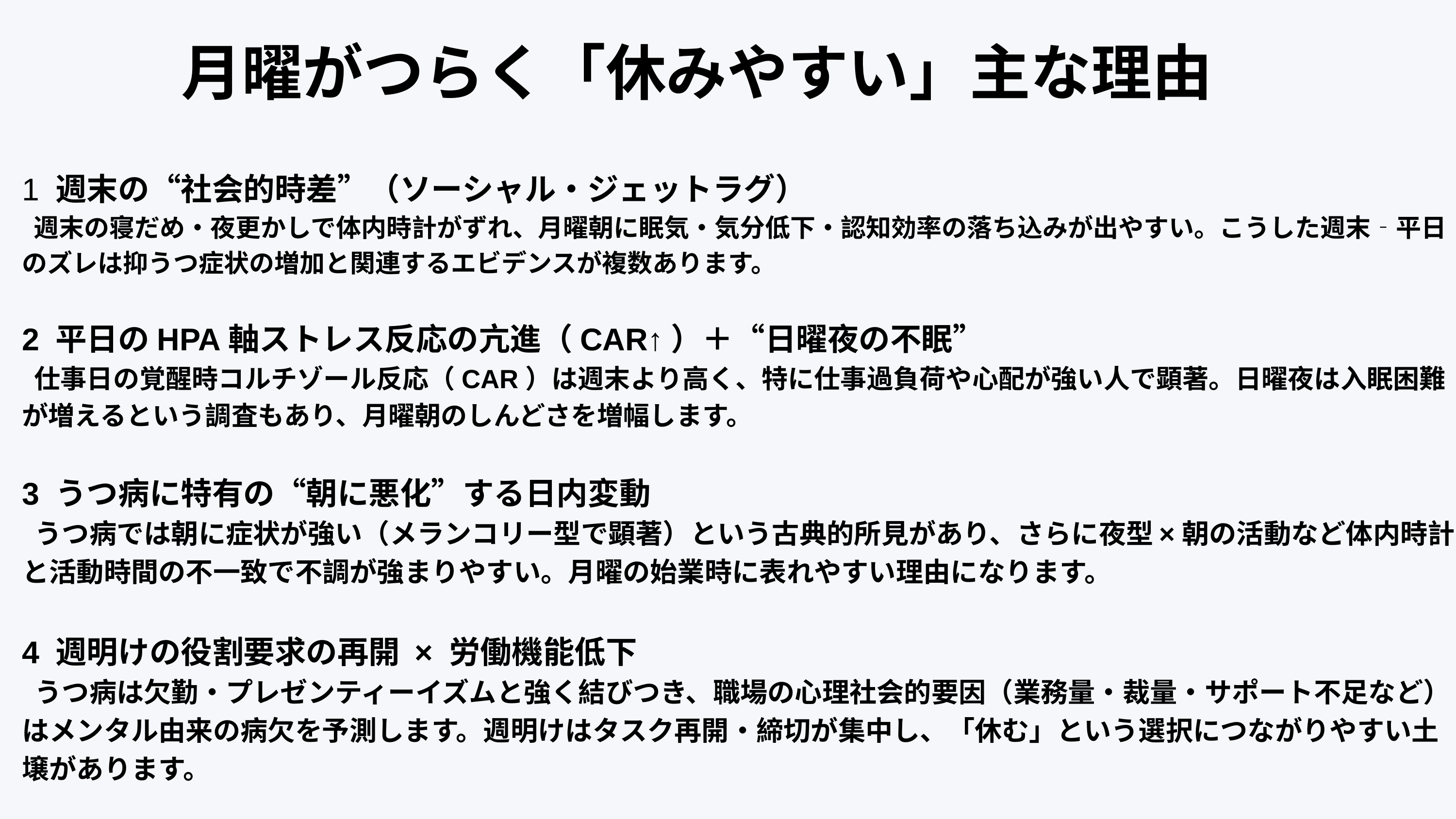

月曜がつらく「休みやすい」主な理由

1 週末の“社会的時差”（ソーシャル・ジェットラグ）
 週末の寝だめ・夜更かしで体内時計がずれ、月曜朝に眠気・気分低下・認知効率の落ち込みが出やすい。こうした週末‐平日のズレは抑うつ症状の増加と関連するエビデンスが複数あります。

2 平日のHPA軸ストレス反応の亢進（CAR↑）＋“日曜夜の不眠”
 仕事日の覚醒時コルチゾール反応（CAR）は週末より高く、特に仕事過負荷や心配が強い人で顕著。日曜夜は入眠困難が増えるという調査もあり、月曜朝のしんどさを増幅します。

3 うつ病に特有の“朝に悪化”する日内変動
 うつ病では朝に症状が強い（メランコリー型で顕著）という古典的所見があり、さらに夜型×朝の活動など体内時計と活動時間の不一致で不調が強まりやすい。月曜の始業時に表れやすい理由になります。

4 週明けの役割要求の再開 × 労働機能低下
 うつ病は欠勤・プレゼンティーイズムと強く結びつき、職場の心理社会的要因（業務量・裁量・サポート不足など）はメンタル由来の病欠を予測します。週明けはタスク再開・締切が集中し、「休む」という選択につながりやすい土壌があります。